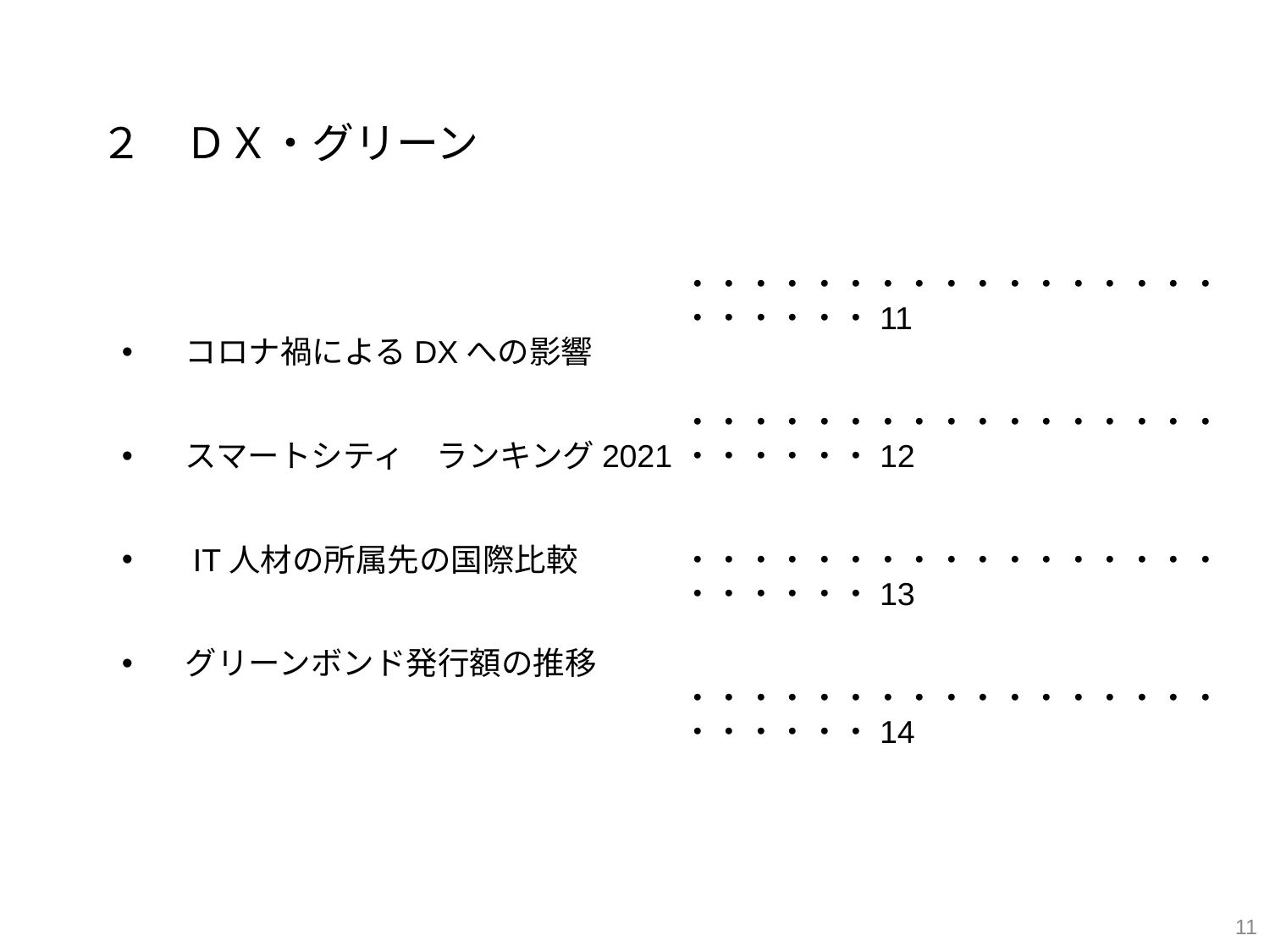

# ２　ＤＸ・グリーン
・・・・・・・・・・・・・・・・・・・・・・・11

・・・・・・・・・・・・・・・・・・・・・・・12

・・・・・・・・・・・・・・・・・・・・・・・13

・・・・・・・・・・・・・・・・・・・・・・・14
　コロナ禍によるDXへの影響

　スマートシティ　ランキング2021

　IT人材の所属先の国際比較

　グリーンボンド発行額の推移
11